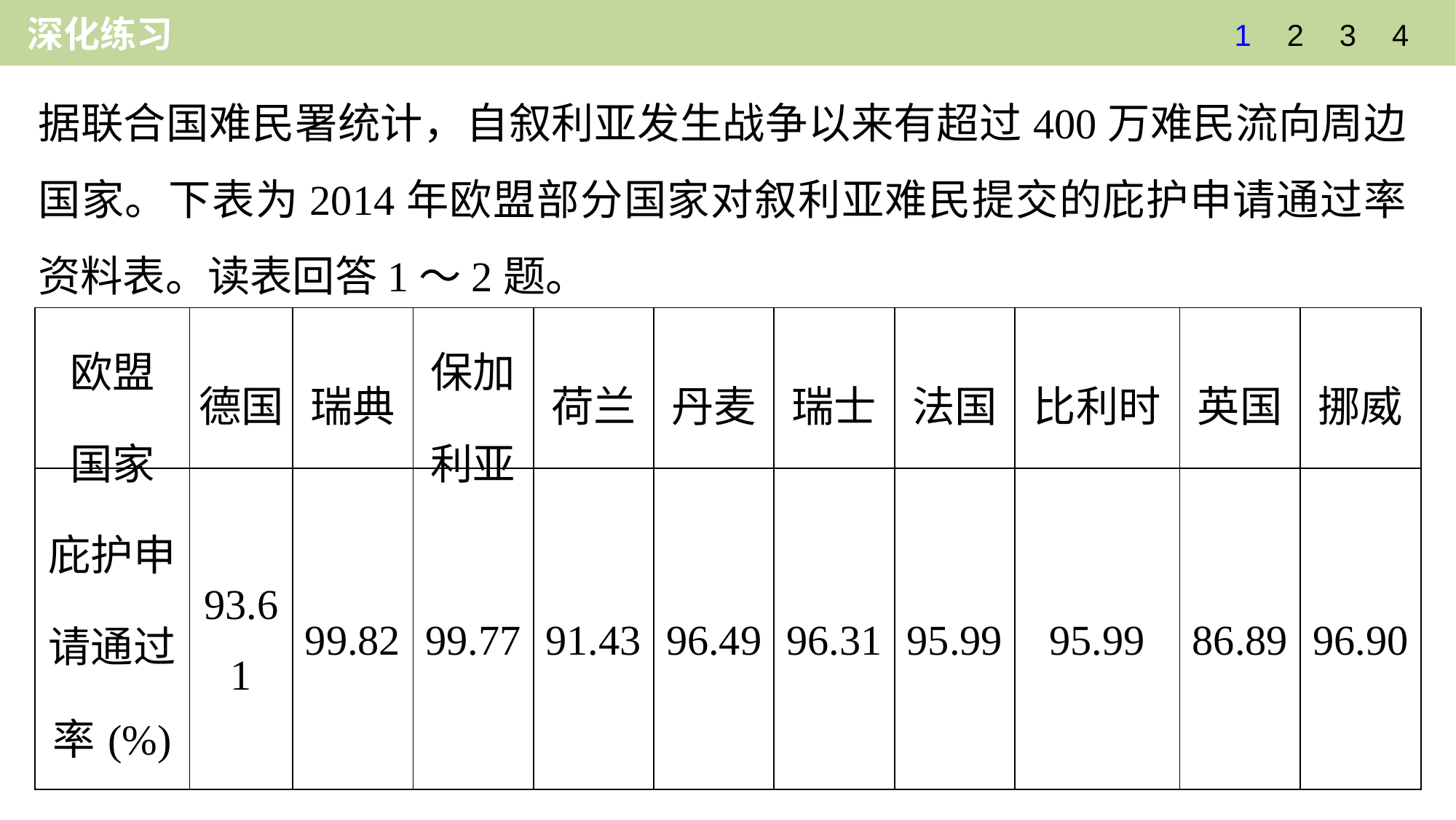

深化练习
1
2
3
4
据联合国难民署统计，自叙利亚发生战争以来有超过400万难民流向周边国家。下表为2014年欧盟部分国家对叙利亚难民提交的庇护申请通过率资料表。读表回答1～2题。
| 欧盟 国家 | 德国 | 瑞典 | 保加利亚 | 荷兰 | 丹麦 | 瑞士 | 法国 | 比利时 | 英国 | 挪威 |
| --- | --- | --- | --- | --- | --- | --- | --- | --- | --- | --- |
| 庇护申请通过率(%) | 93.61 | 99.82 | 99.77 | 91.43 | 96.49 | 96.31 | 95.99 | 95.99 | 86.89 | 96.90 |